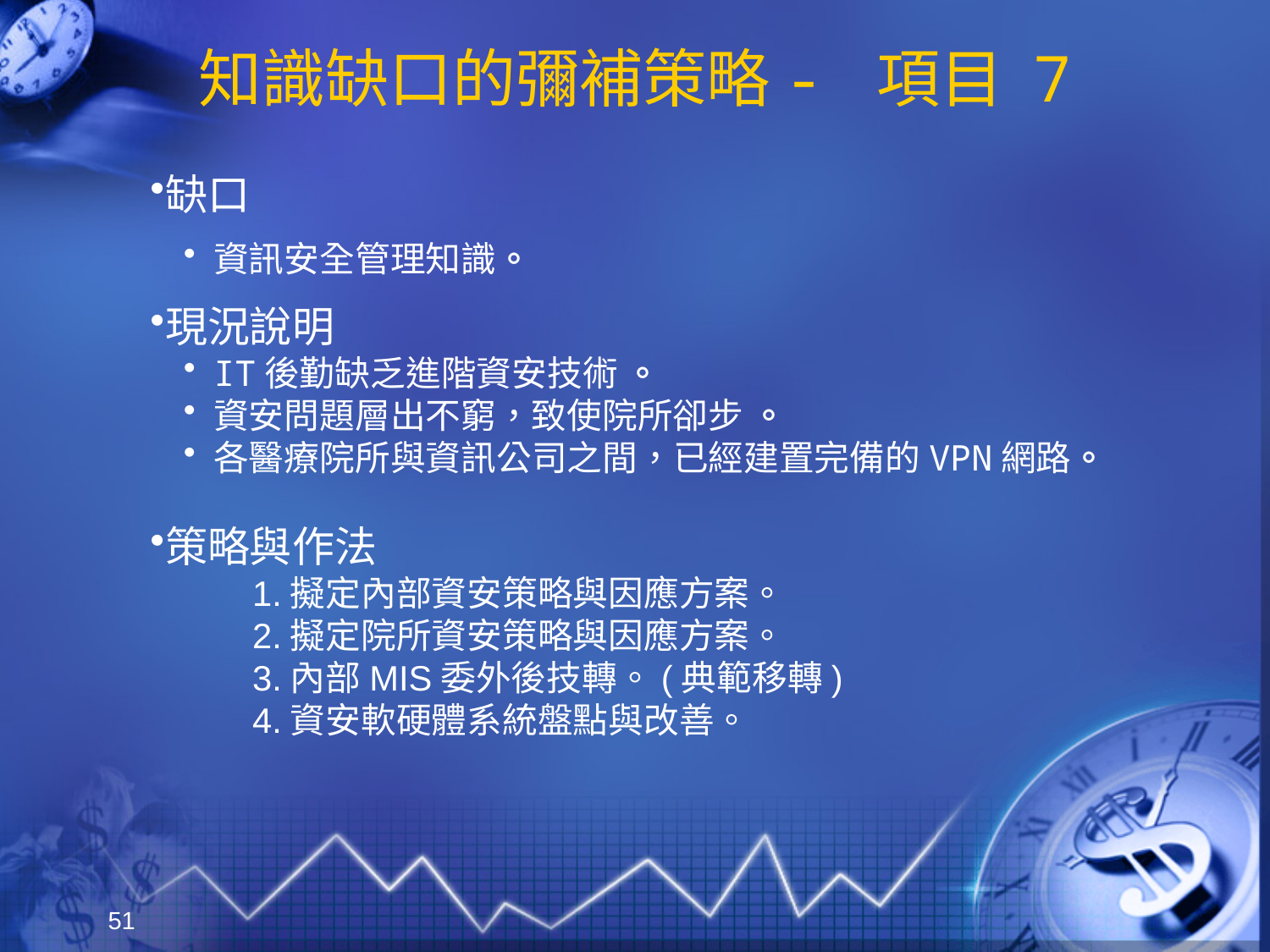

# 知識缺口的彌補策略- 項目 7
缺口
資訊安全管理知識。
現況說明
IT後勤缺乏進階資安技術 。
資安問題層出不窮，致使院所卻步 。
各醫療院所與資訊公司之間，已經建置完備的VPN網路。

策略與作法
    1.擬定內部資安策略與因應方案。
    2.擬定院所資安策略與因應方案。
    3.內部MIS委外後技轉。(典範移轉)
    4.資安軟硬體系統盤點與改善。

51